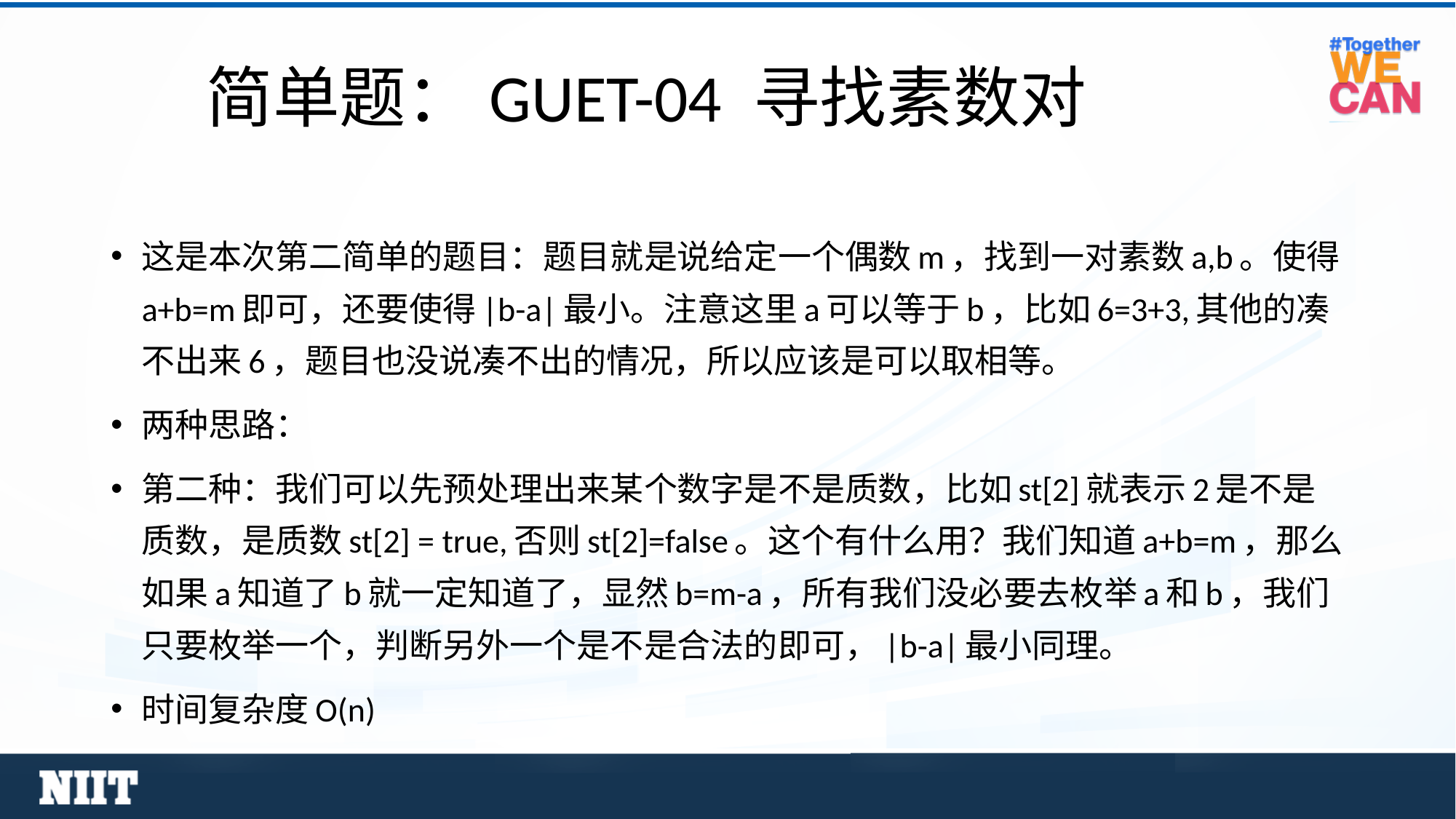

# 简单题：GUET-04 寻找素数对
这是本次第二简单的题目：题目就是说给定一个偶数m，找到一对素数a,b。使得a+b=m即可，还要使得|b-a|最小。注意这里a可以等于b，比如6=3+3,其他的凑不出来6，题目也没说凑不出的情况，所以应该是可以取相等。
两种思路：
第二种：我们可以先预处理出来某个数字是不是质数，比如st[2]就表示2是不是质数，是质数st[2] = true,否则st[2]=false。这个有什么用？我们知道a+b=m，那么如果a知道了b就一定知道了，显然b=m-a，所有我们没必要去枚举a和b，我们只要枚举一个，判断另外一个是不是合法的即可，|b-a|最小同理。
时间复杂度O(n)
6